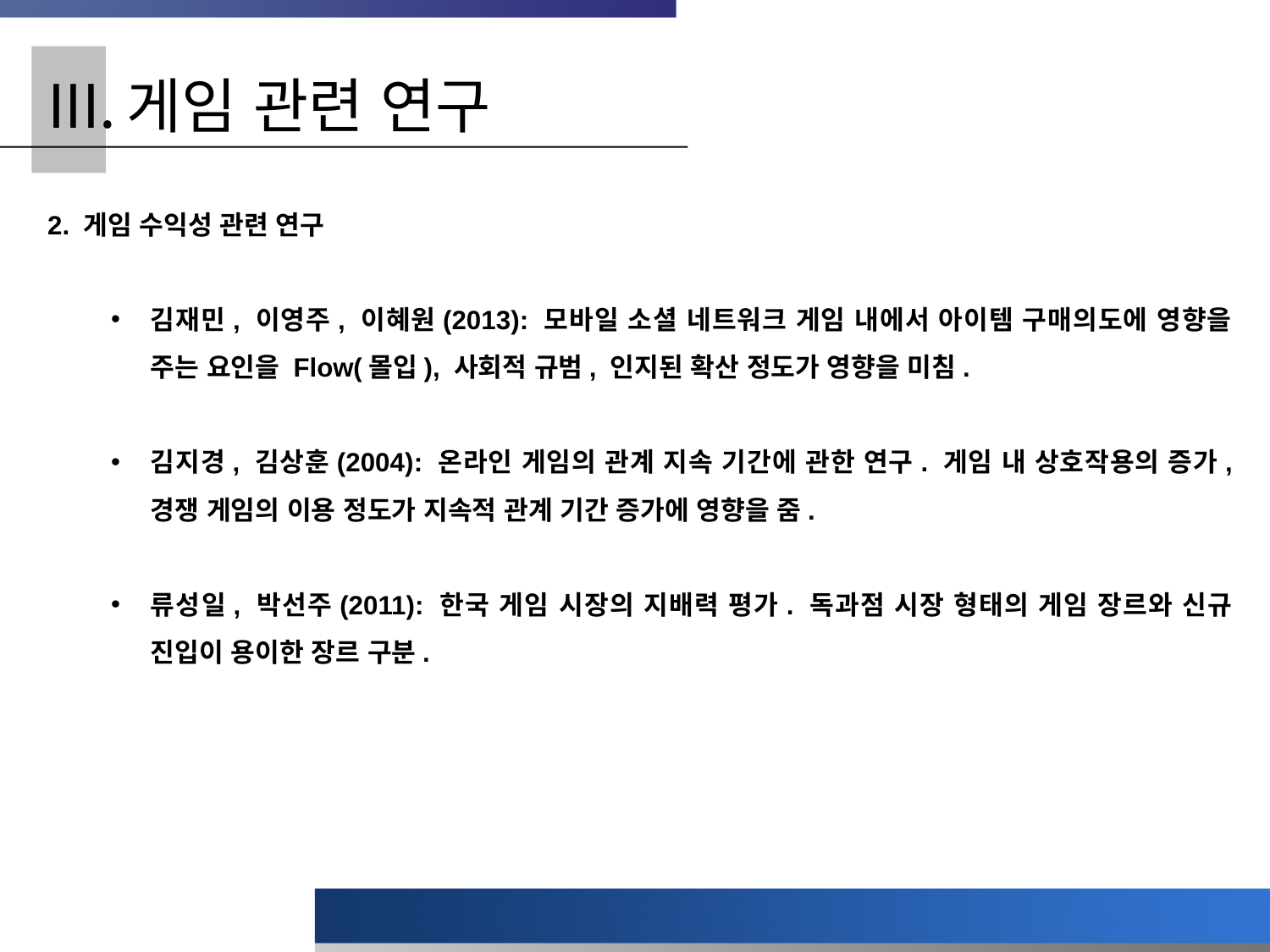

게임 관련 연구

2. 게임 수익성 관련 연구

김재민, 이영주, 이혜원(2013): 모바일 소셜 네트워크 게임 내에서 아이템 구매의도에 영향을 주는 요인을 Flow(몰입), 사회적 규범, 인지된 확산 정도가 영향을 미침.

김지경, 김상훈(2004): 온라인 게임의 관계 지속 기간에 관한 연구. 게임 내 상호작용의 증가, 경쟁 게임의 이용 정도가 지속적 관계 기간 증가에 영향을 줌.

류성일, 박선주(2011): 한국 게임 시장의 지배력 평가. 독과점 시장 형태의 게임 장르와 신규 진입이 용이한 장르 구분.